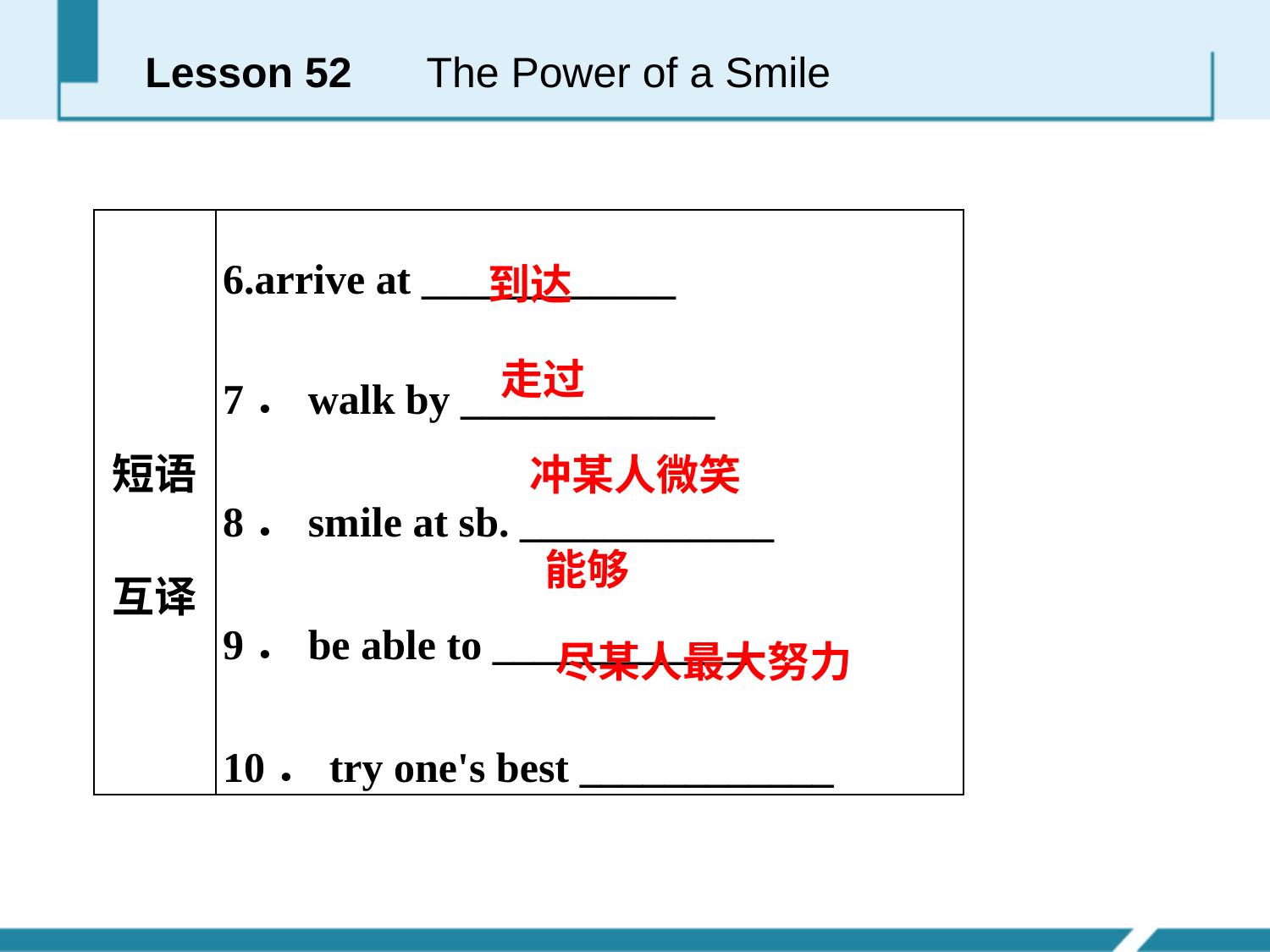

Lesson 52 　The Power of a Smile
| 短语 互译 | 6.arrive at \_\_\_\_\_\_\_\_\_\_\_\_ 7．walk by \_\_\_\_\_\_\_\_\_\_\_\_ 8．smile at sb. \_\_\_\_\_\_\_\_\_\_\_\_ 9．be able to \_\_\_\_\_\_\_\_\_\_\_\_ 10．try one's best \_\_\_\_\_\_\_\_\_\_\_\_ |
| --- | --- |
到达
走过
冲某人微笑
能够
尽某人最大努力